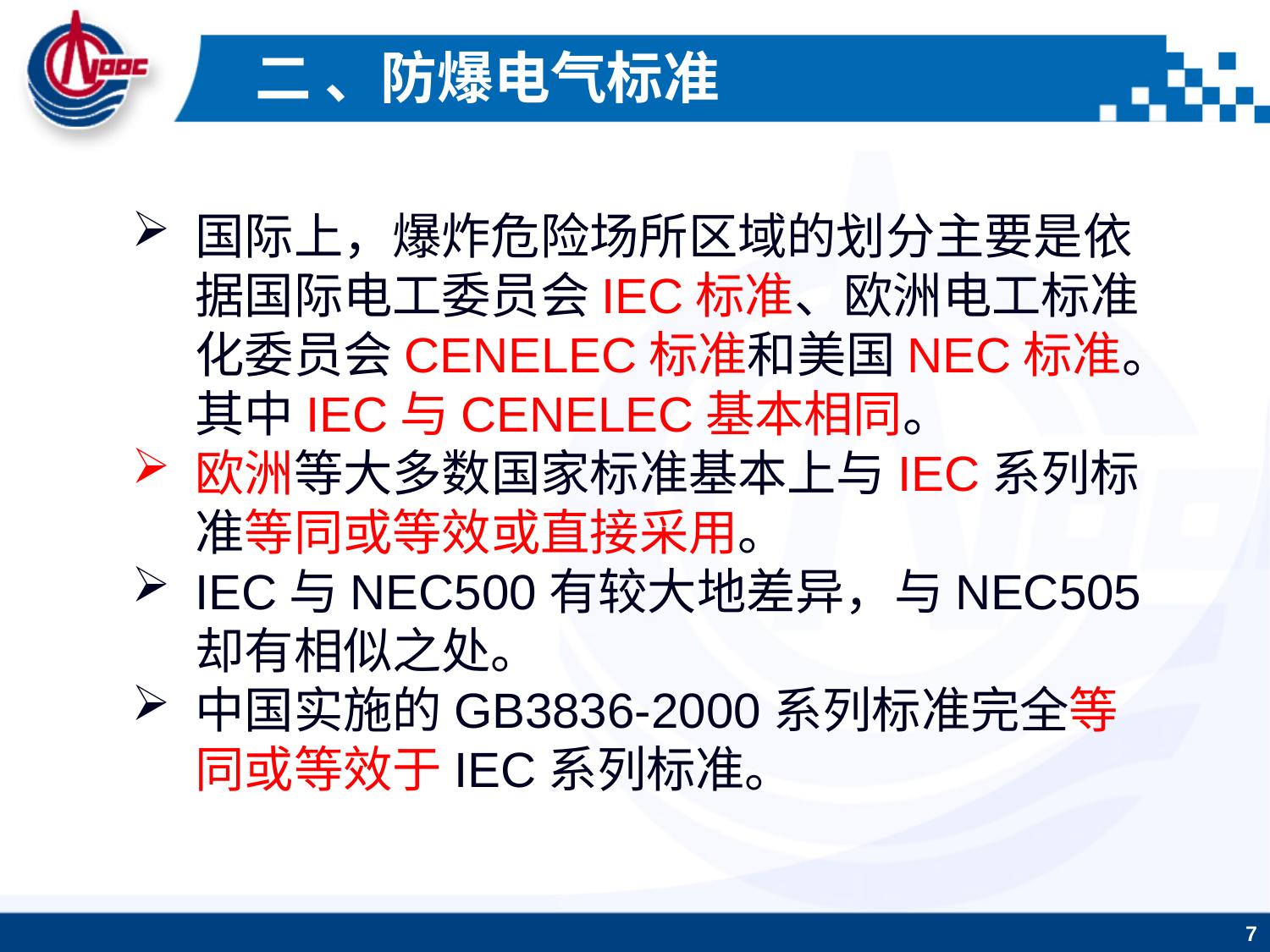

二 、防爆电气标准
国际上，爆炸危险场所区域的划分主要是依据国际电工委员会IEC标准、欧洲电工标准化委员会CENELEC标准和美国NEC标准。其中IEC与CENELEC基本相同。
欧洲等大多数国家标准基本上与IEC系列标准等同或等效或直接采用。
IEC与NEC500有较大地差异，与NEC505却有相似之处。
中国实施的GB3836-2000系列标准完全等同或等效于IEC系列标准。